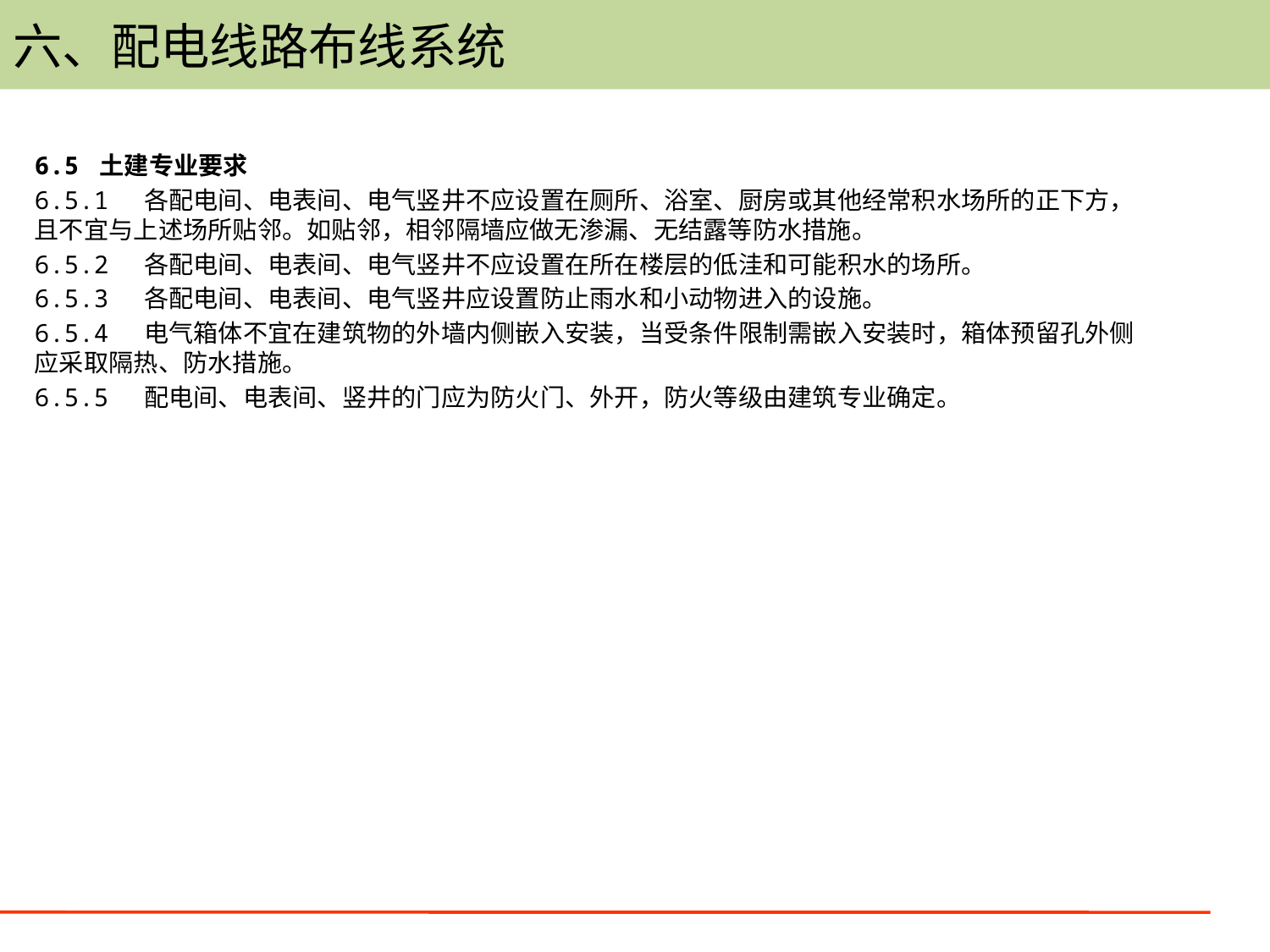

# 六、配电线路布线系统
6.5 土建专业要求
6.5.1  各配电间、电表间、电气竖井不应设置在厕所、浴室、厨房或其他经常积水场所的正下方，且不宜与上述场所贴邻。如贴邻，相邻隔墙应做无渗漏、无结露等防水措施。
6.5.2  各配电间、电表间、电气竖井不应设置在所在楼层的低洼和可能积水的场所。
6.5.3  各配电间、电表间、电气竖井应设置防止雨水和小动物进入的设施。
6.5.4  电气箱体不宜在建筑物的外墙内侧嵌入安装，当受条件限制需嵌入安装时，箱体预留孔外侧应采取隔热、防水措施。
6.5.5  配电间、电表间、竖井的门应为防火门、外开，防火等级由建筑专业确定。